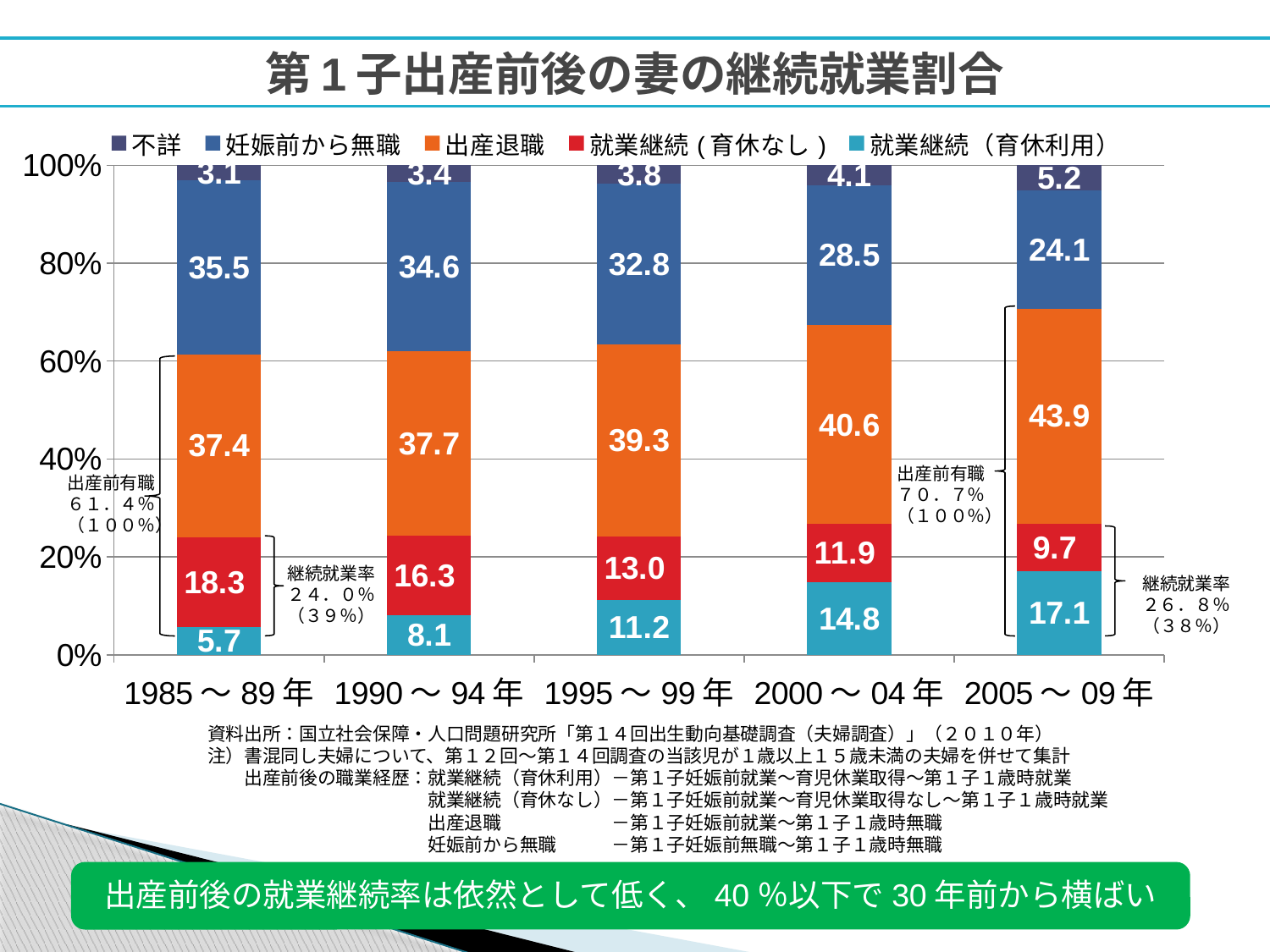

# 第1子出産前後の妻の継続就業割合

### Chart

| Category | 就業継続（育休利用） | 就業継続(育休なし) | 出産退職 | 妊娠前から無職 | 不詳 |
|---|---|---|---|---|---|
| 1985～89年 | 5.7 | 18.3 | 37.4 | 35.5 | 3.1 |
| 1990～94年 | 8.1 | 16.3 | 37.7 | 34.6 | 3.4 |
| 1995～99年 | 11.2 | 13.0 | 39.300000000000004 | 32.800000000000004 | 3.8 |
| 2000～04年 | 14.8 | 11.9 | 40.6 | 28.5 | 4.1 |
| 2005～09年 | 17.1 | 9.700000000000001 | 43.9 | 24.1 | 5.2 |

出産前有職
７０．７％
（１００％）
出産前有職
６１．４％
（１００％）

継続就業率
２４．０％
（３９％）
継続就業率
２６．８％
（３８％）
資料出所：国立社会保障・人口問題研究所「第１４回出生動向基礎調査（夫婦調査）」（２０１０年）
注）書混同し夫婦について、第１２回～第１４回調査の当該児が１歳以上１５歳未満の夫婦を併せて集計
　　出産前後の職業経歴：就業継続（育休利用）－第１子妊娠前就業～育児休業取得～第１子１歳時就業
　　　　　　　　　　　　就業継続（育休なし）－第１子妊娠前就業～育児休業取得なし～第１子１歳時就業
　　　　　　　　　　　　出産退職　　　　　　－第１子妊娠前就業～第１子１歳時無職
　　　　　　　　　　　　妊娠前から無職　　　－第１子妊娠前無職～第１子１歳時無職
出産前後の就業継続率は依然として低く、40％以下で30年前から横ばい